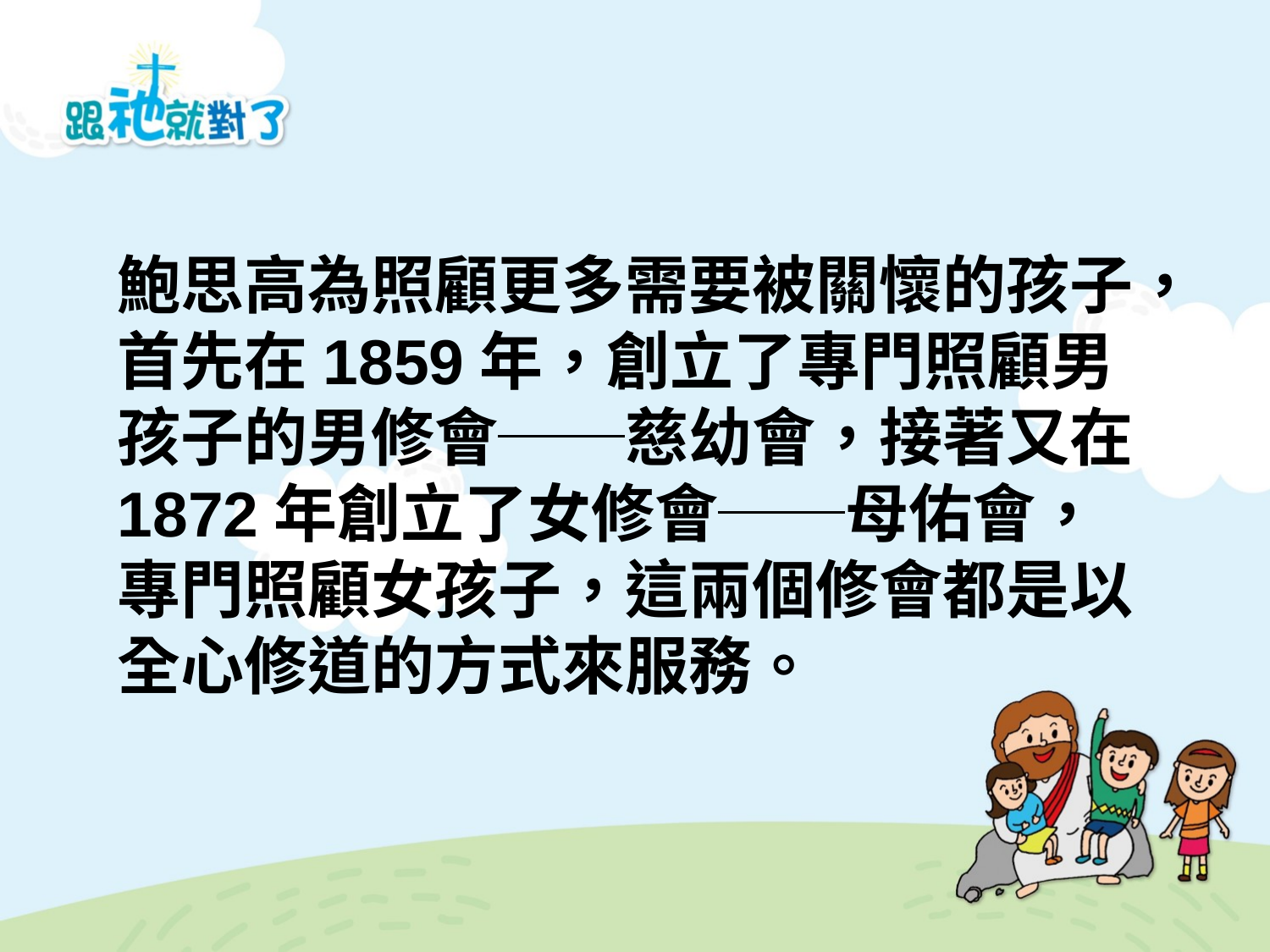

鮑思高為照顧更多需要被關懷的孩子，首先在1859年，創立了專門照顧男孩子的男修會──慈幼會，接著又在1872年創立了女修會──母佑會，專門照顧女孩子，這兩個修會都是以全心修道的方式來服務。